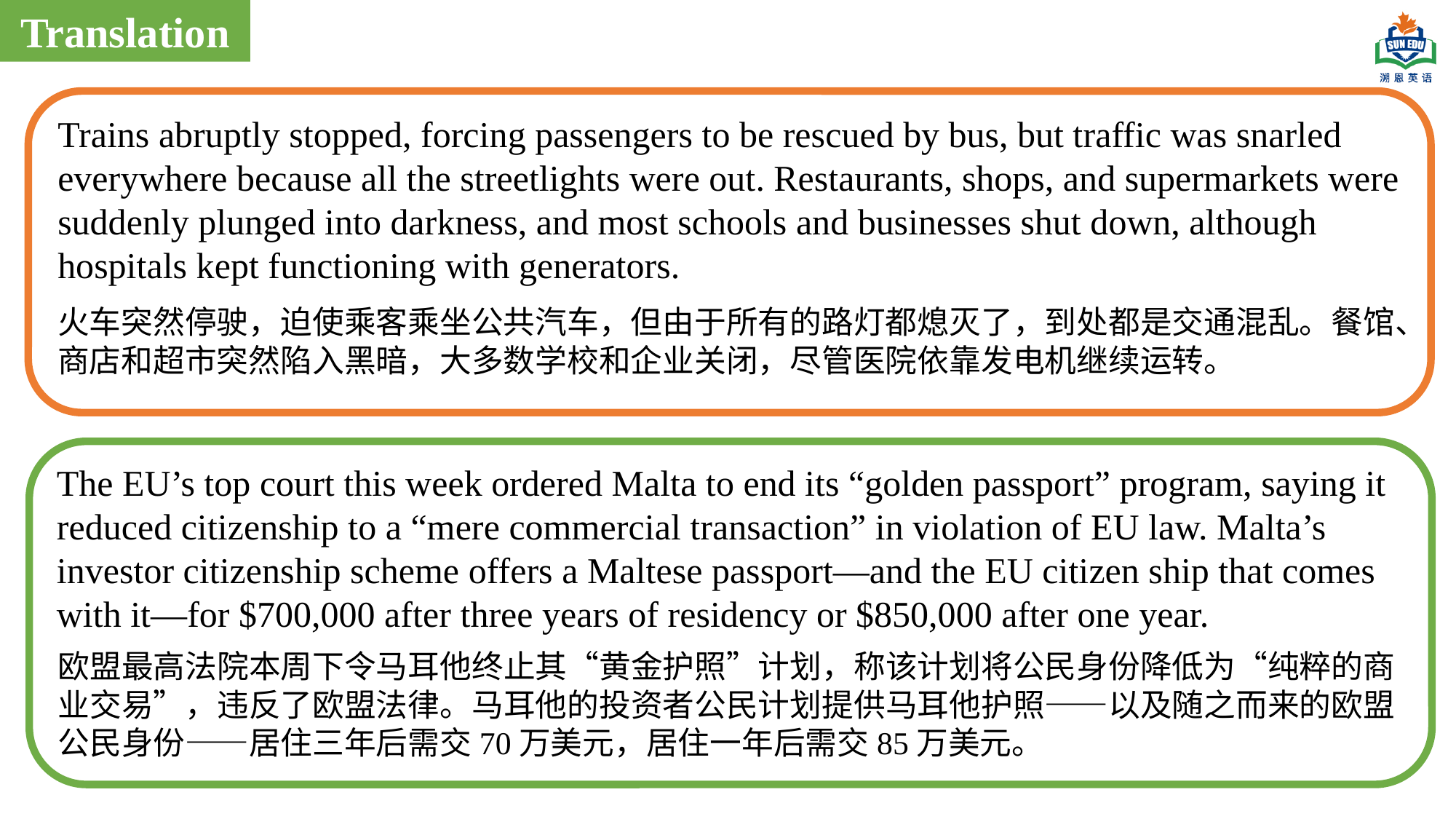

Translation

Trains abruptly stopped, forcing passengers to be rescued by bus, but traffic was snarled everywhere because all the streetlights were out. Restaurants, shops, and supermarkets were suddenly plunged into darkness, and most schools and businesses shut down, although hospitals kept functioning with generators.
火车突然停驶，迫使乘客乘坐公共汽车，但由于所有的路灯都熄灭了，到处都是交通混乱。餐馆、商店和超市突然陷入黑暗，大多数学校和企业关闭，尽管医院依靠发电机继续运转。

The EU’s top court this week ordered Malta to end its “golden passport” program, saying it reduced citizenship to a “mere commercial transaction” in violation of EU law. Malta’s investor citizenship scheme offers a Maltese passport—and the EU citizen ship that comes with it—for $700,000 after three years of residency or $850,000 after one year.
欧盟最高法院本周下令马耳他终止其“黄金护照”计划，称该计划将公民身份降低为“纯粹的商业交易”，违反了欧盟法律。马耳他的投资者公民计划提供马耳他护照——以及随之而来的欧盟公民身份——居住三年后需交70万美元，居住一年后需交85万美元。